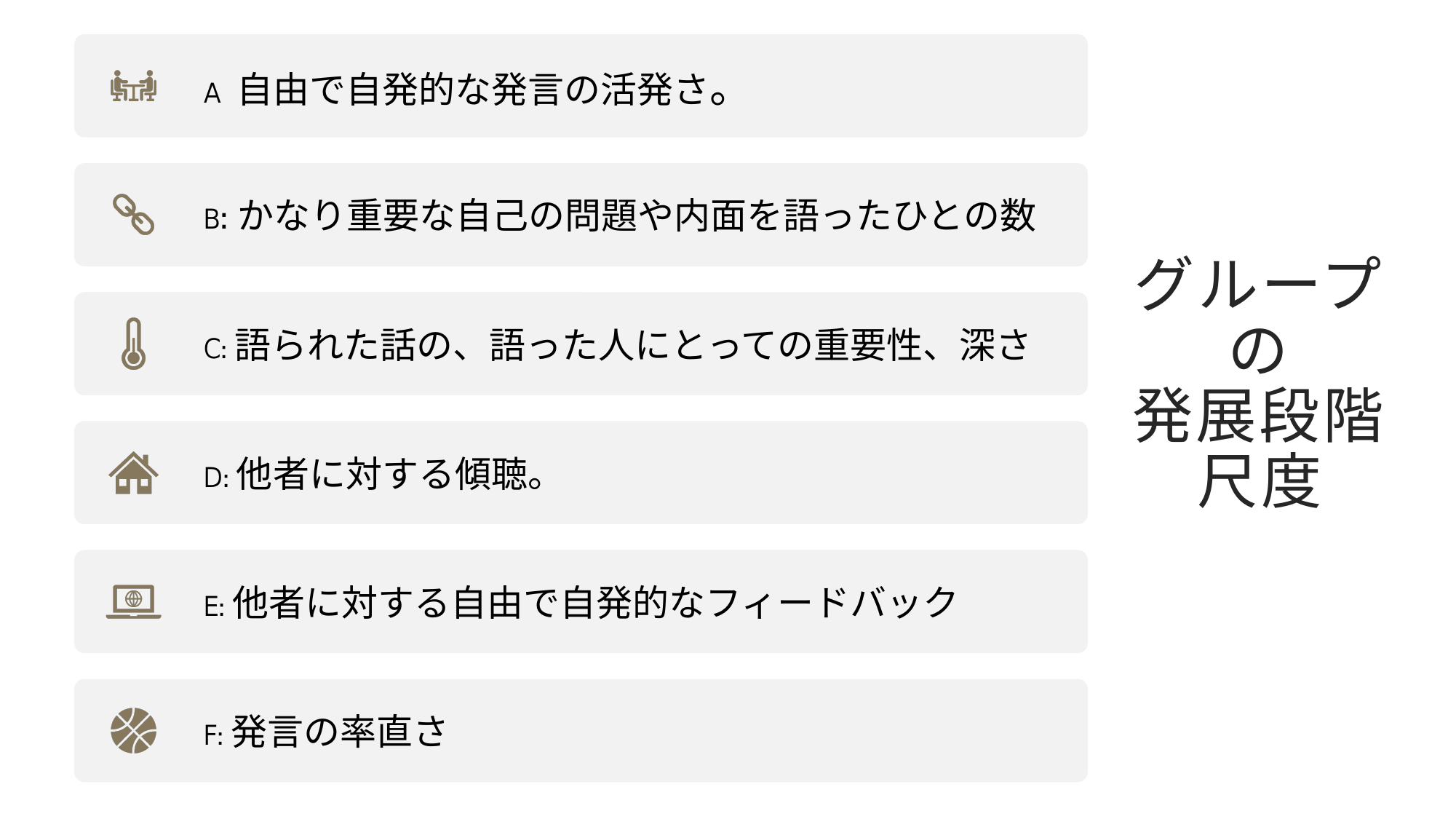

A 自由で自発的な発言の活発さ。
B:かなり重要な自己の問題や内面を語ったひとの数
C:語られた話の、語った人にとっての重要性、深さ
D:他者に対する傾聴。
E:他者に対する自由で自発的なフィードバック
F:発言の率直さ
# グループ の 発展段階 尺度